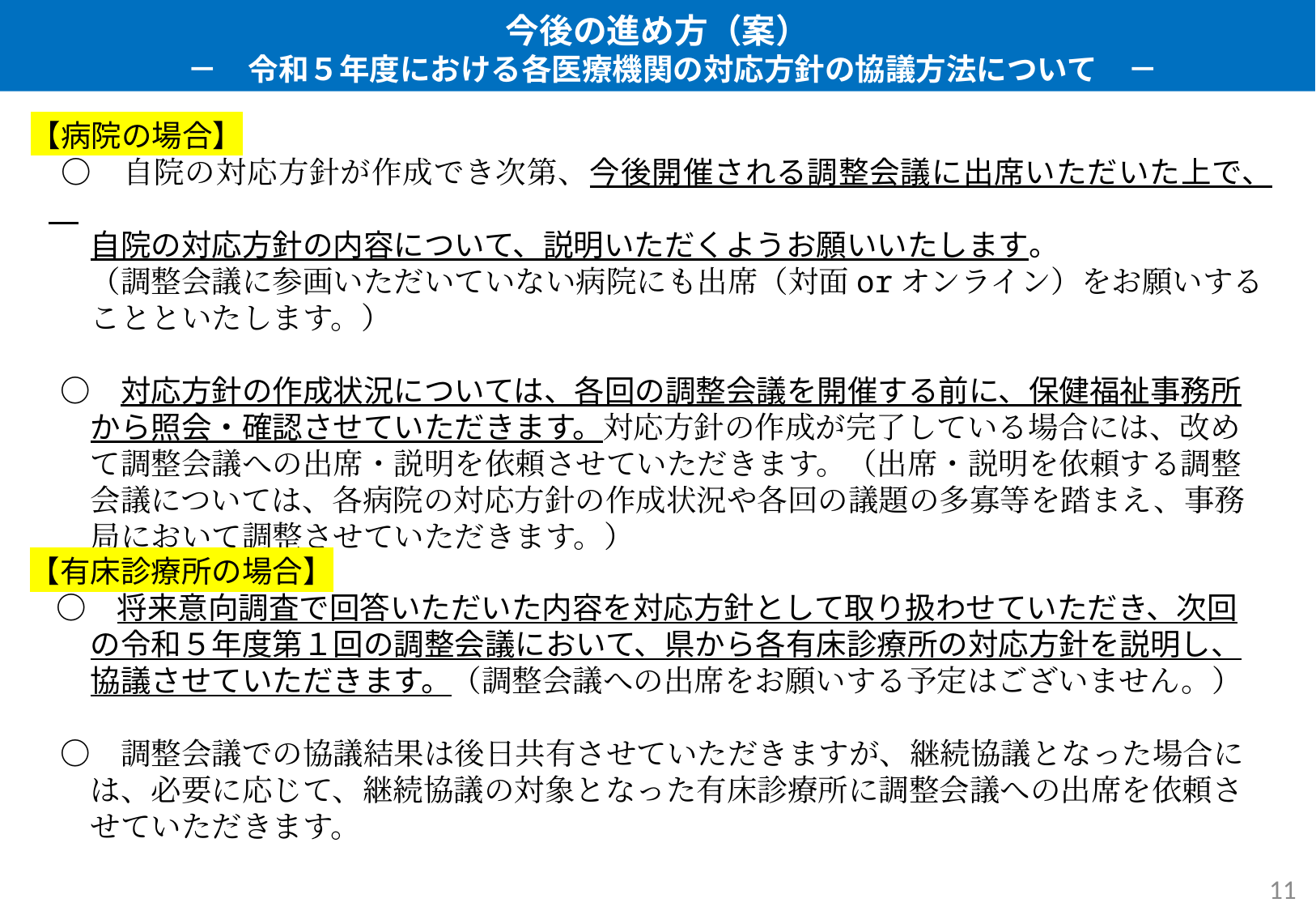

今後の進め方（案）
　－　令和５年度における各医療機関の対応方針の協議方法について　－
【病院の場合】
　〇　自院の対応方針が作成でき次第、今後開催される調整会議に出席いただいた上で、
　　自院の対応方針の内容について、説明いただくようお願いいたします。
　　（調整会議に参画いただいていない病院にも出席（対面orオンライン）をお願いする
　　ことといたします。）

　〇　対応方針の作成状況については、各回の調整会議を開催する前に、保健福祉事務所
　　から照会・確認させていただきます。対応方針の作成が完了している場合には、改め
　　て調整会議への出席・説明を依頼させていただきます。（出席・説明を依頼する調整
　　会議については、各病院の対応方針の作成状況や各回の議題の多寡等を踏まえ、事務
　　局において調整させていただきます。）
【有床診療所の場合】
　〇　将来意向調査で回答いただいた内容を対応方針として取り扱わせていただき、次回
　　の令和５年度第１回の調整会議において、県から各有床診療所の対応方針を説明し、
　　協議させていただきます。（調整会議への出席をお願いする予定はございません。）

　〇　調整会議での協議結果は後日共有させていただきますが、継続協議となった場合に
　　は、必要に応じて、継続協議の対象となった有床診療所に調整会議への出席を依頼さ
　　せていただきます。
11